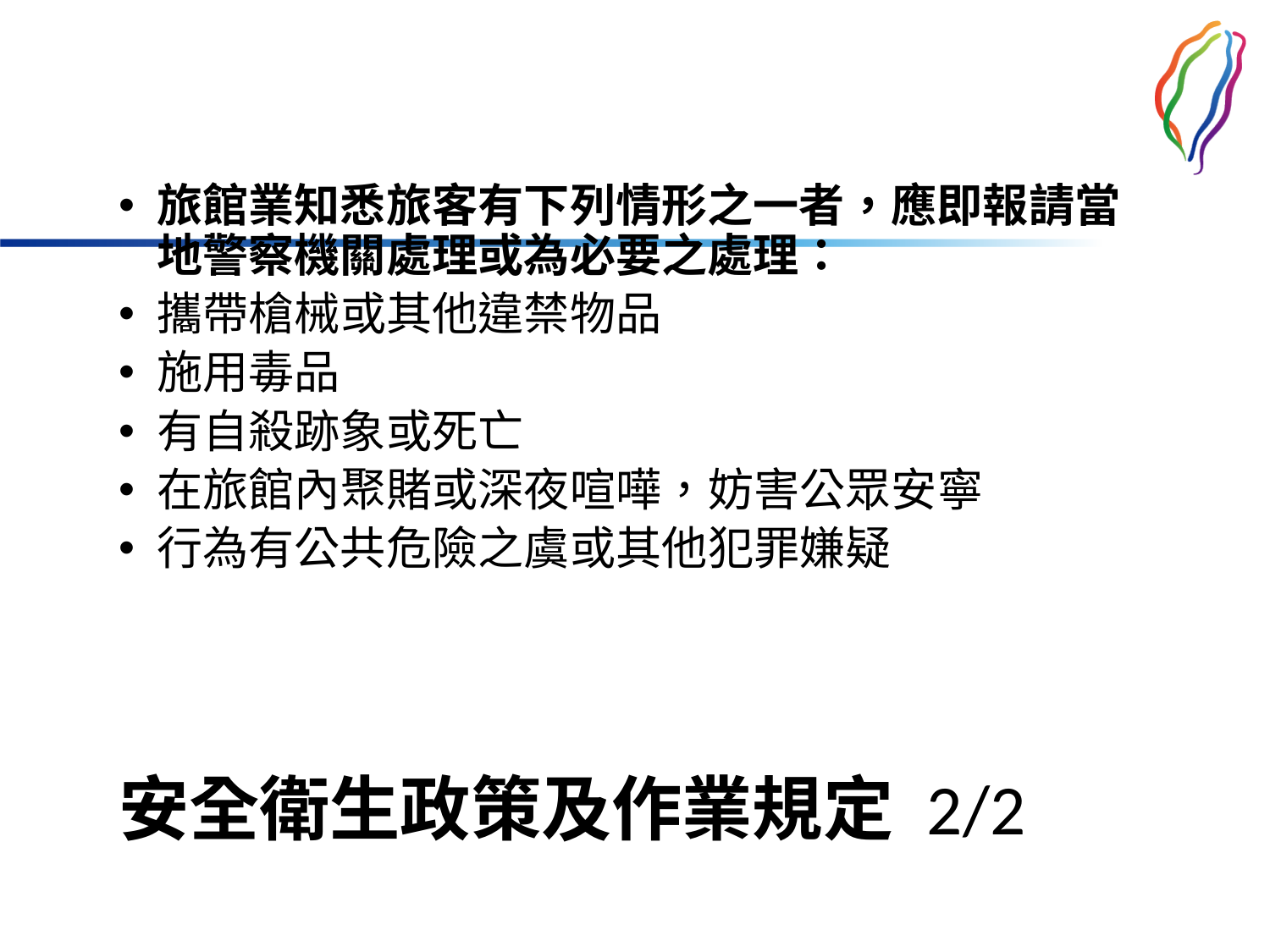

旅館業知悉旅客有下列情形之一者，應即報請當地警察機關處理或為必要之處理：
攜帶槍械或其他違禁物品
施用毒品
有自殺跡象或死亡
在旅館內聚賭或深夜喧嘩，妨害公眾安寧
行為有公共危險之虞或其他犯罪嫌疑

# 安全衛生政策及作業規定 2/2